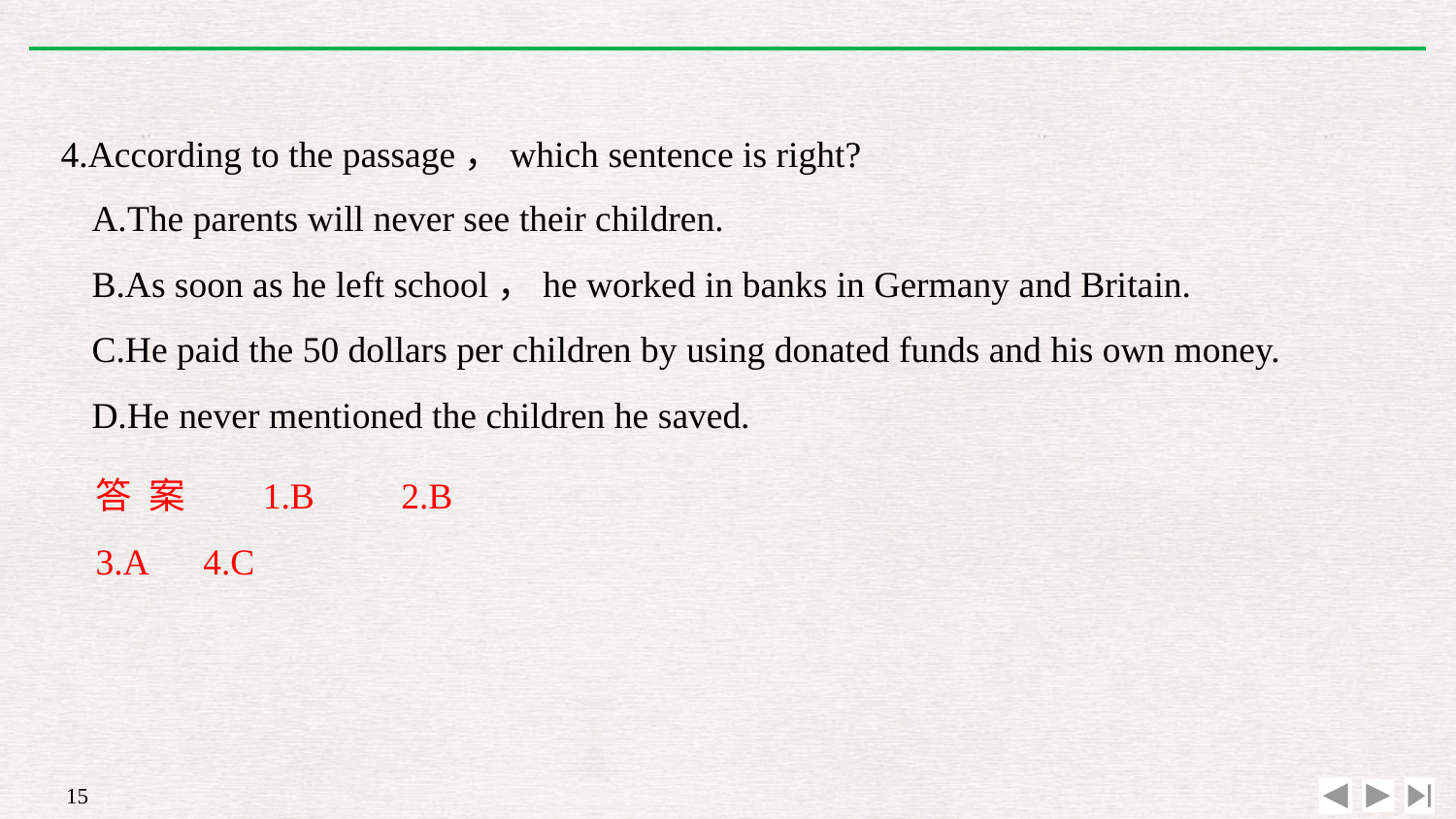

4.According to the passage，which sentence is right?
A.The parents will never see their children.
B.As soon as he left school，he worked in banks in Germany and Britain.
C.He paid the 50 dollars per children by using donated funds and his own money.
D.He never mentioned the children he saved.
答案　1.B　2.B　3.A　4.C